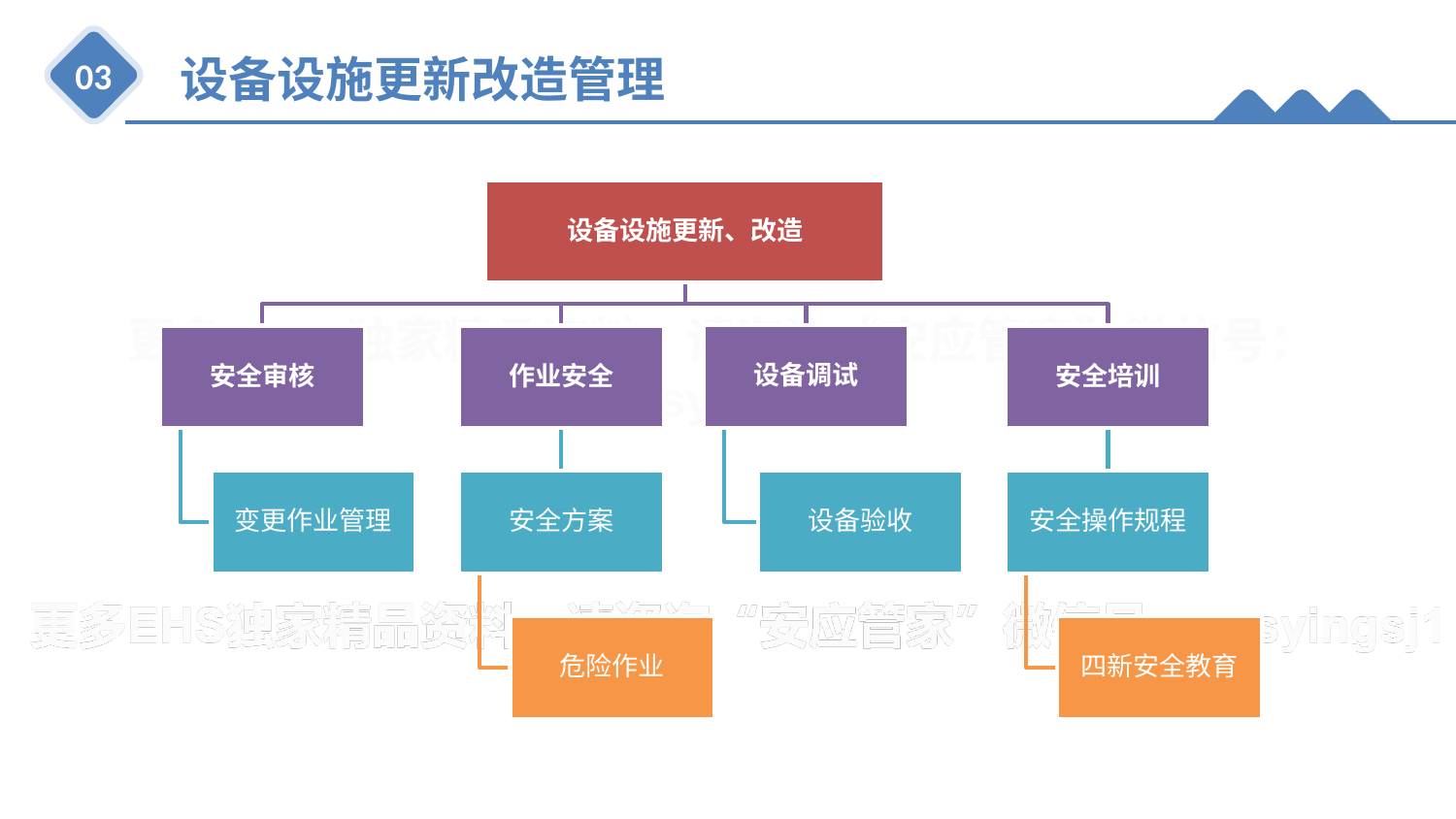

设备设施更新改造管理
03

设备设施更新、改造
安全审核
变更作业管理
作业安全
安全方案
危险作业
设备调试
设备验收
安全培训
安全操作规程
四新安全教育